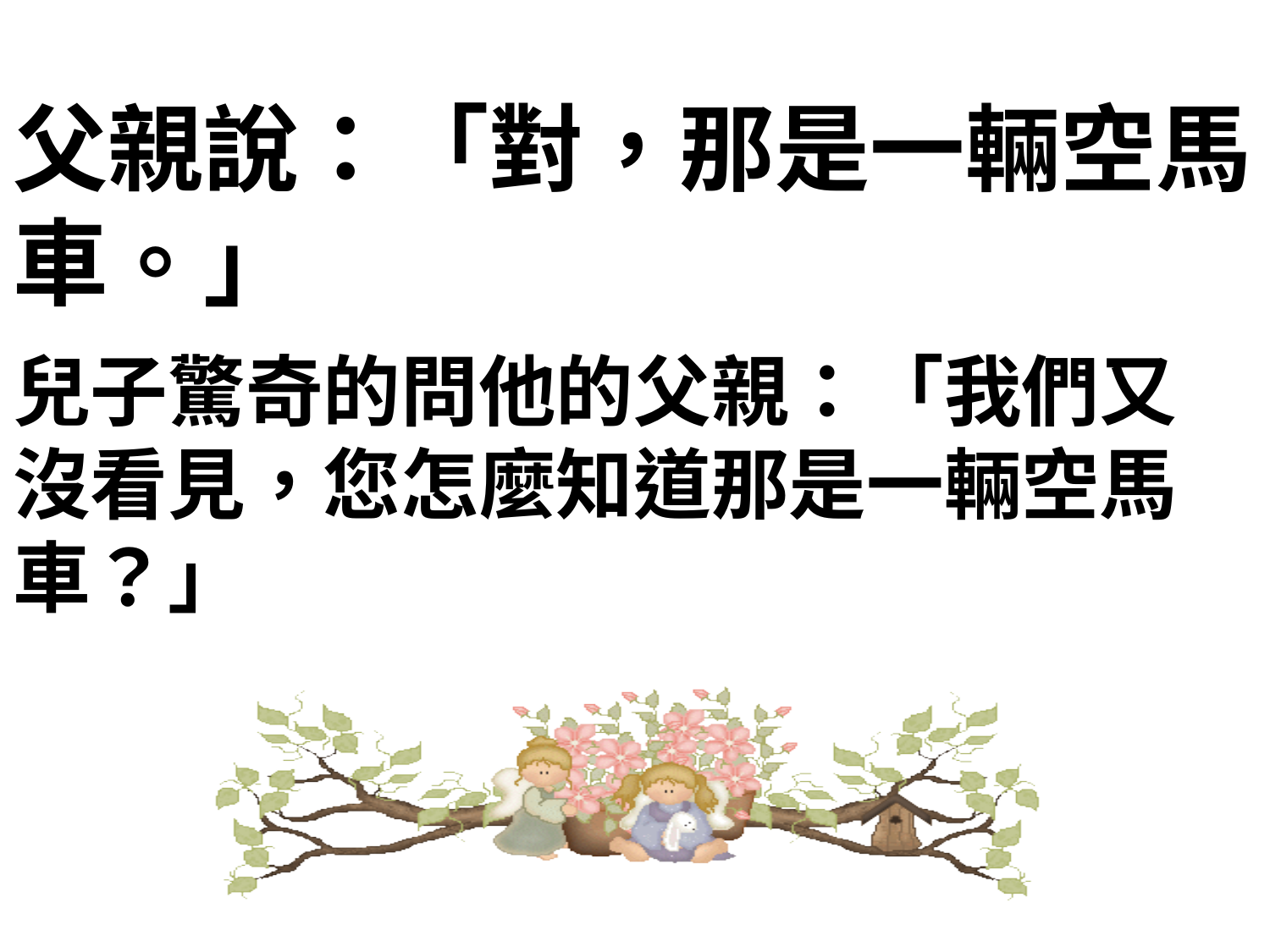

# 父親說：「對，那是一輛空馬車。」
兒子驚奇的問他的父親：「我們又沒看見，您怎麼知道那是一輛空馬車？」